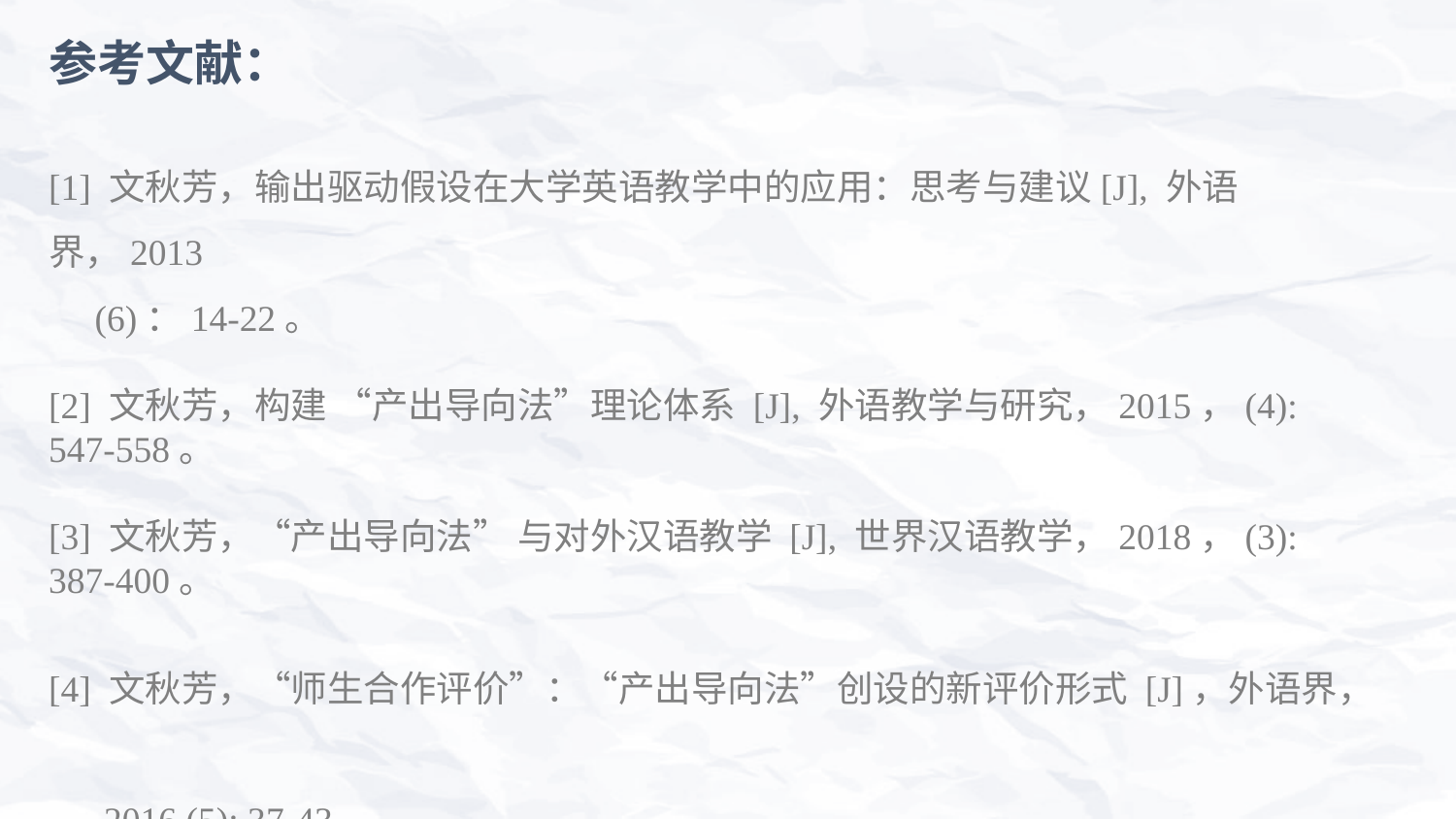

参考文献：

[1] 文秋芳，输出驱动假设在大学英语教学中的应用：思考与建议[J], 外语界，2013
     (6)：14-22。

[2] 文秋芳，构建 “产出导向法”理论体系 [J], 外语教学与研究，2015，(4): 547-558。

[3] 文秋芳，“产出导向法” 与对外汉语教学 [J], 世界汉语教学，2018，(3): 387-400。

[4] 文秋芳，“师生合作评价”：“产出导向法”创设的新评价形式 [J]，外语界，
      2016,(5): 37-43。
[5] Wen, Q.F. (2016). The Production-oriented Approach to Teaching University Students
     English in China. Language Teaching 15:1-15.